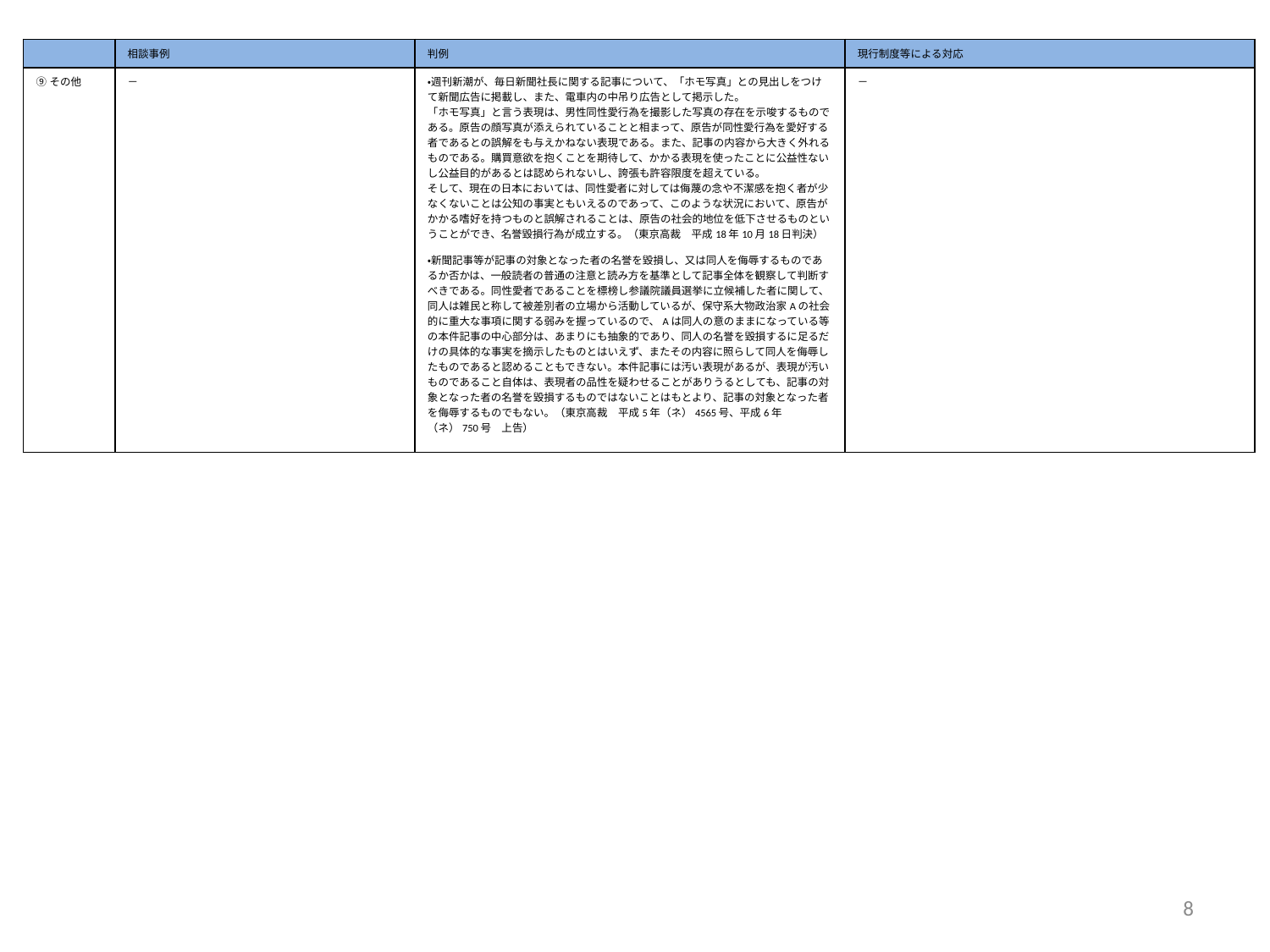

|  | 相談事例 | 判例 | 現行制度等による対応 |
| --- | --- | --- | --- |
| ⑨その他 | － | ・週刊新潮が、毎日新聞社長に関する記事について、「ホモ写真」との見出しをつけて新聞広告に掲載し、また、電車内の中吊り広告として掲示した。 「ホモ写真」と言う表現は、男性同性愛行為を撮影した写真の存在を示唆するものである。原告の顔写真が添えられていることと相まって、原告が同性愛行為を愛好する者であるとの誤解をも与えかねない表現である。また、記事の内容から大きく外れるものである。購買意欲を抱くことを期待して、かかる表現を使ったことに公益性ないし公益目的があるとは認められないし、誇張も許容限度を超えている。 そして、現在の日本においては、同性愛者に対しては侮蔑の念や不潔感を抱く者が少なくないことは公知の事実ともいえるのであって、このような状況において、原告がかかる嗜好を持つものと誤解されることは、原告の社会的地位を低下させるものということができ、名誉毀損行為が成立する。（東京高裁　平成18年10月18日判決） ・新聞記事等が記事の対象となった者の名誉を毀損し、又は同人を侮辱するものであるか否かは、一般読者の普通の注意と読み方を基準として記事全体を観察して判断すべきである。同性愛者であることを標榜し参議院議員選挙に立候補した者に関して、同人は雑民と称して被差別者の立場から活動しているが、保守系大物政治家Aの社会的に重大な事項に関する弱みを握っているので、Aは同人の意のままになっている等の本件記事の中心部分は、あまりにも抽象的であり、同人の名誉を毀損するに足るだけの具体的な事実を摘示したものとはいえず、またその内容に照らして同人を侮辱したものであると認めることもできない。本件記事には汚い表現があるが、表現が汚いものであること自体は、表現者の品性を疑わせることがありうるとしても、記事の対象となった者の名誉を毀損するものではないことはもとより、記事の対象となった者を侮辱するものでもない。（東京高裁　平成5年（ネ）4565号、平成6年（ネ）750号　上告） | － |
8